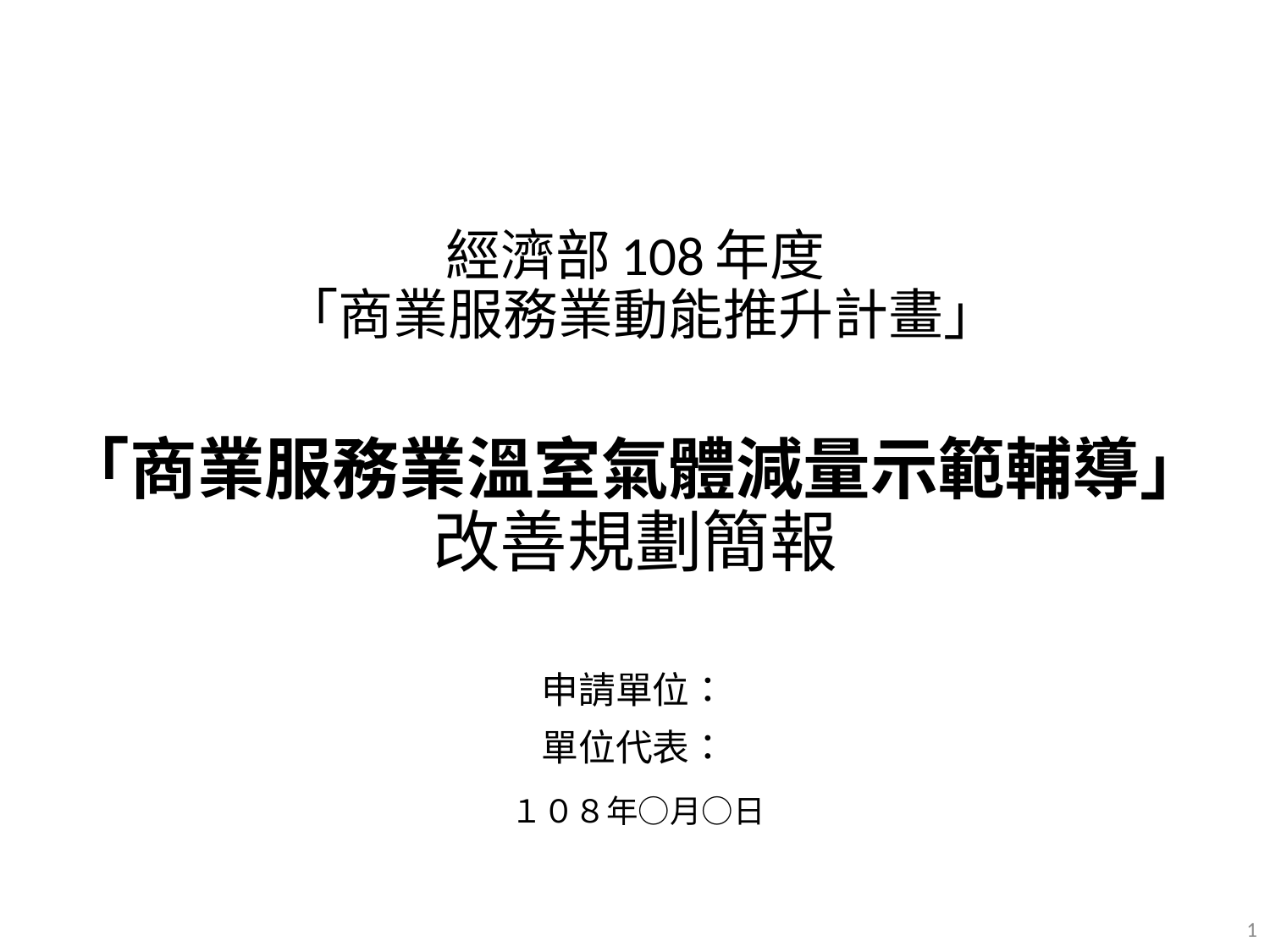

# 經濟部108年度 ｢商業服務業動能推升計畫｣ ｢商業服務業溫室氣體減量示範輔導｣ 改善規劃簡報
申請單位：
單位代表：
１０８年○月○日
1